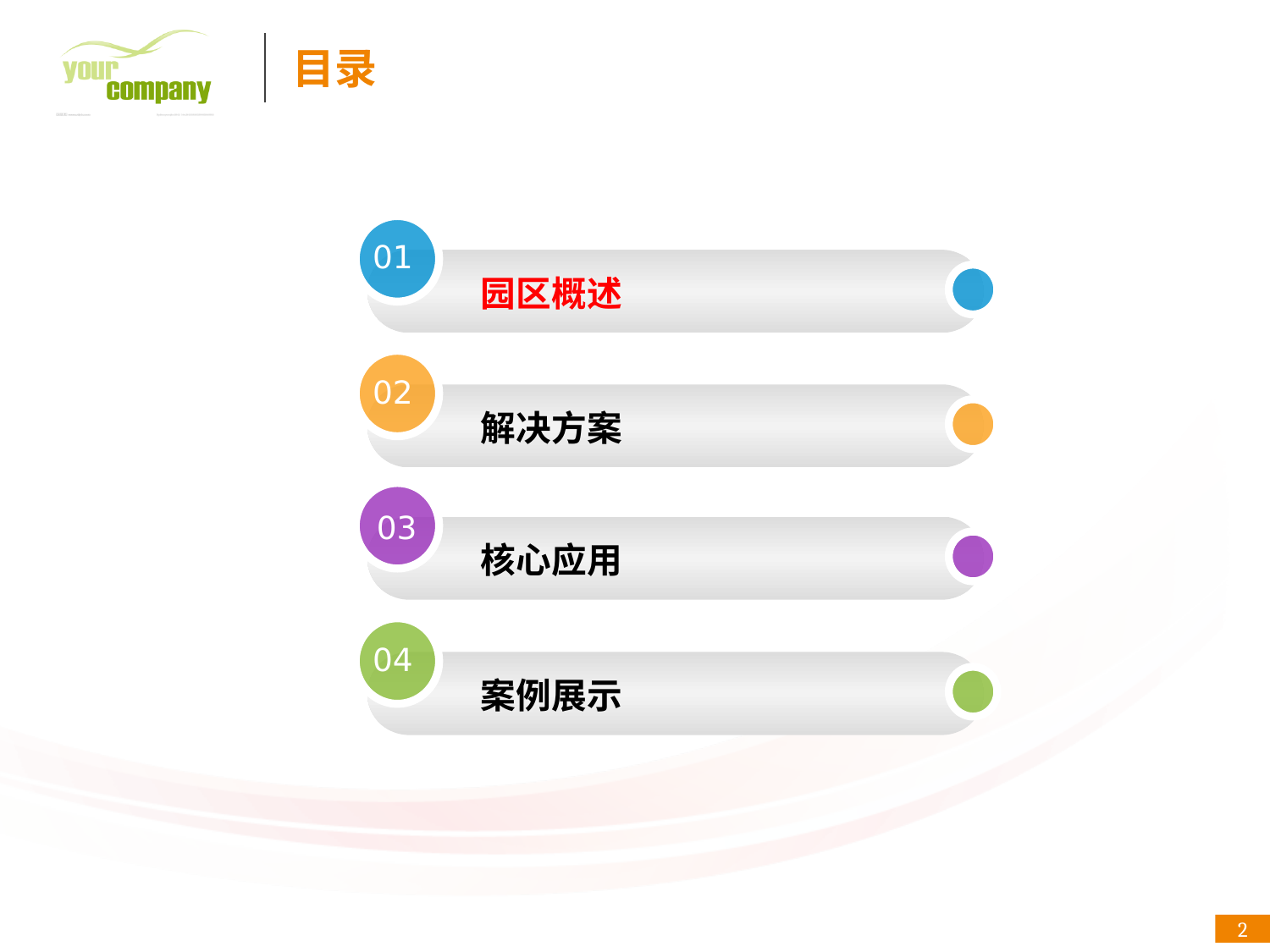

目录

01

 园区概述

02

 解决方案

 核心应用
03
03

04

 案例展示
2
第一PPT模板网
www.1ppt.com